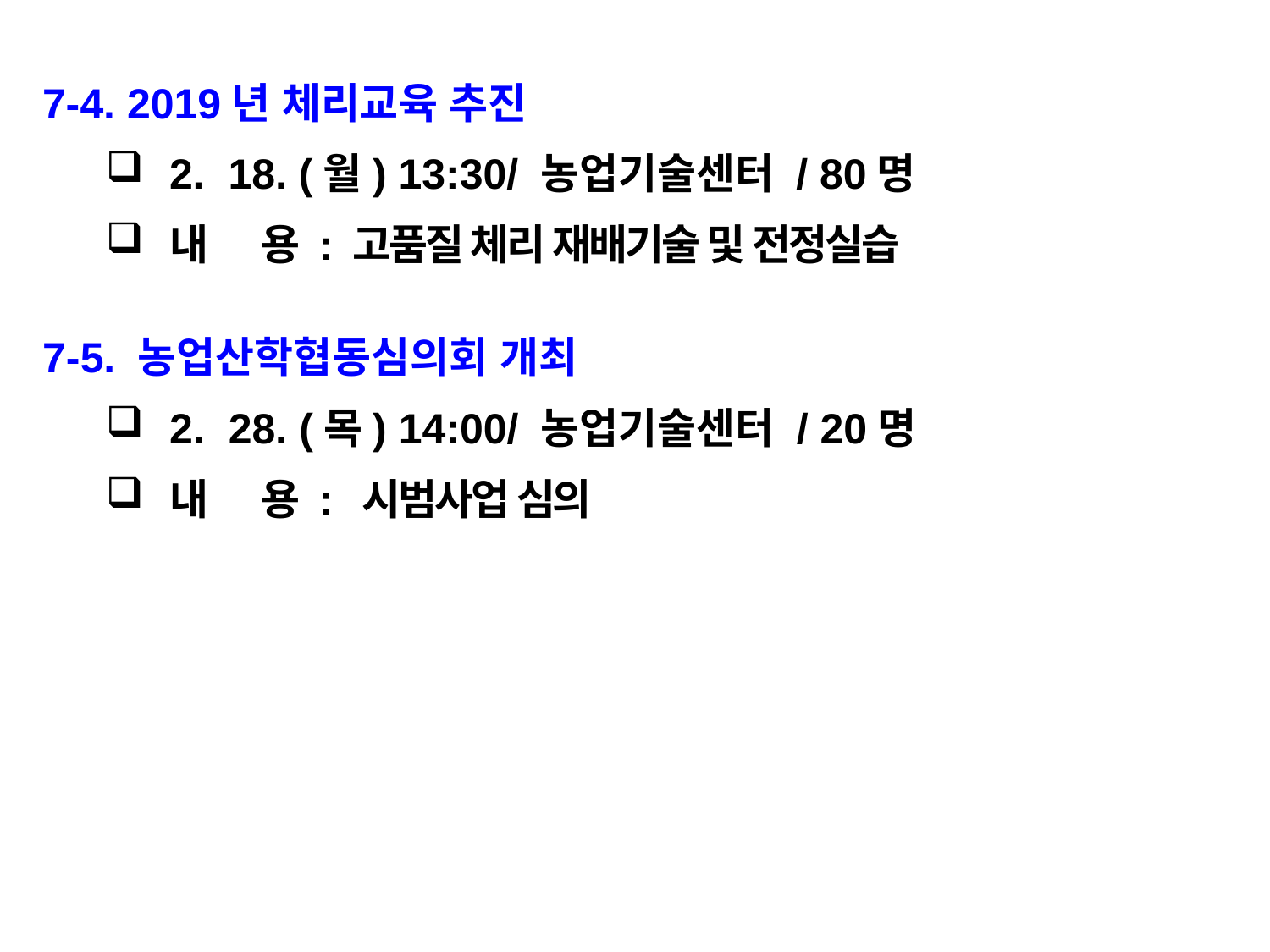

7-4. 2019년 체리교육 추진
2.  18. (월) 13:30/ 농업기술센터 / 80명
내      용 : 고품질 체리 재배기술 및 전정실습

7-5. 농업산학협동심의회 개최
2.  28. (목) 14:00/ 농업기술센터 / 20명
내      용 :  시범사업 심의